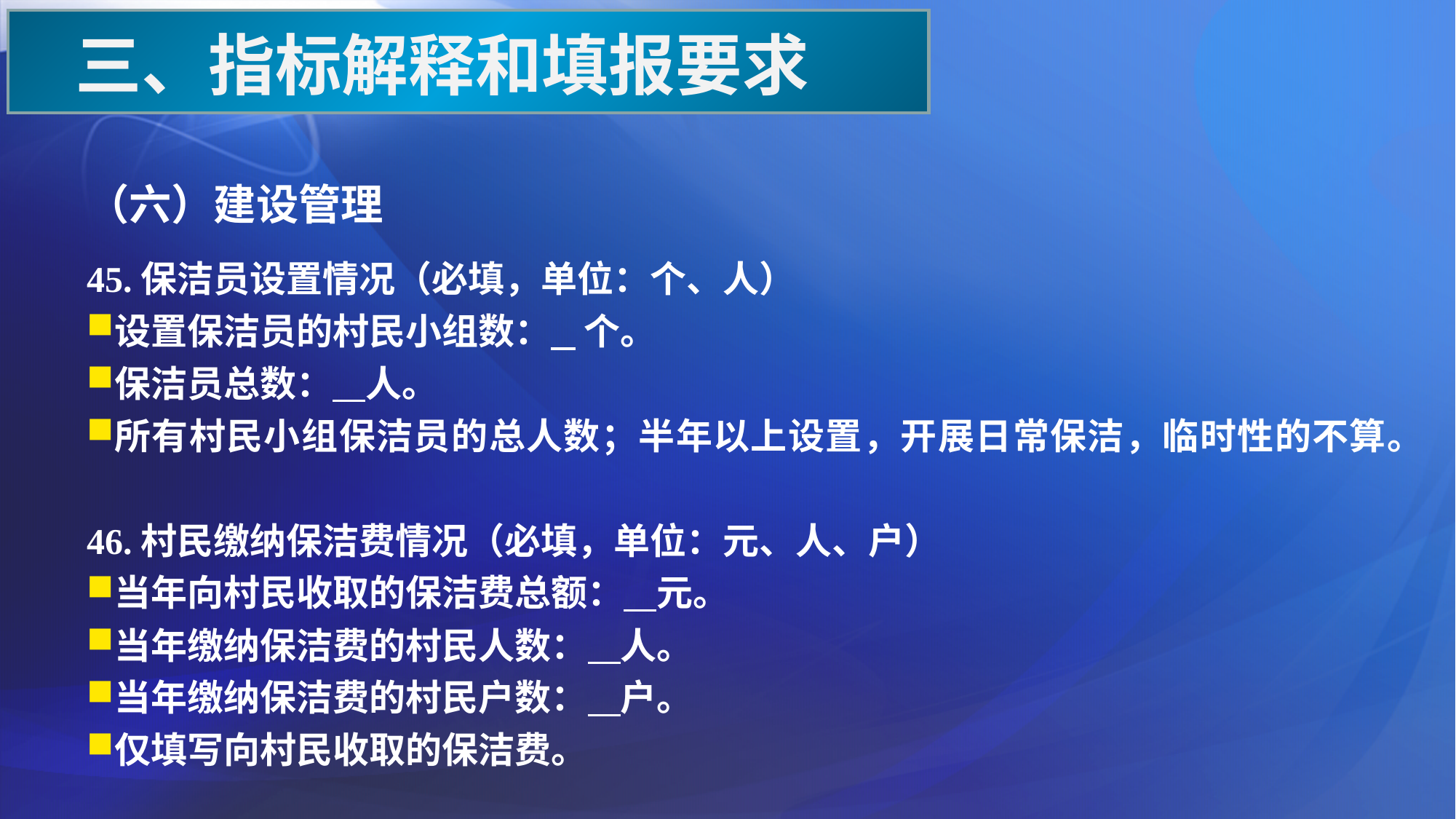

三、指标解释和填报要求
（六）建设管理

45.保洁员设置情况（必填，单位：个、人）
设置保洁员的村民小组数：    个。
保洁员总数：    人。
所有村民小组保洁员的总人数；半年以上设置，开展日常保洁，临时性的不算。

46.村民缴纳保洁费情况（必填，单位：元、人、户）
当年向村民收取的保洁费总额：    元。
当年缴纳保洁费的村民人数：    人。
当年缴纳保洁费的村民户数：    户。
仅填写向村民收取的保洁费。